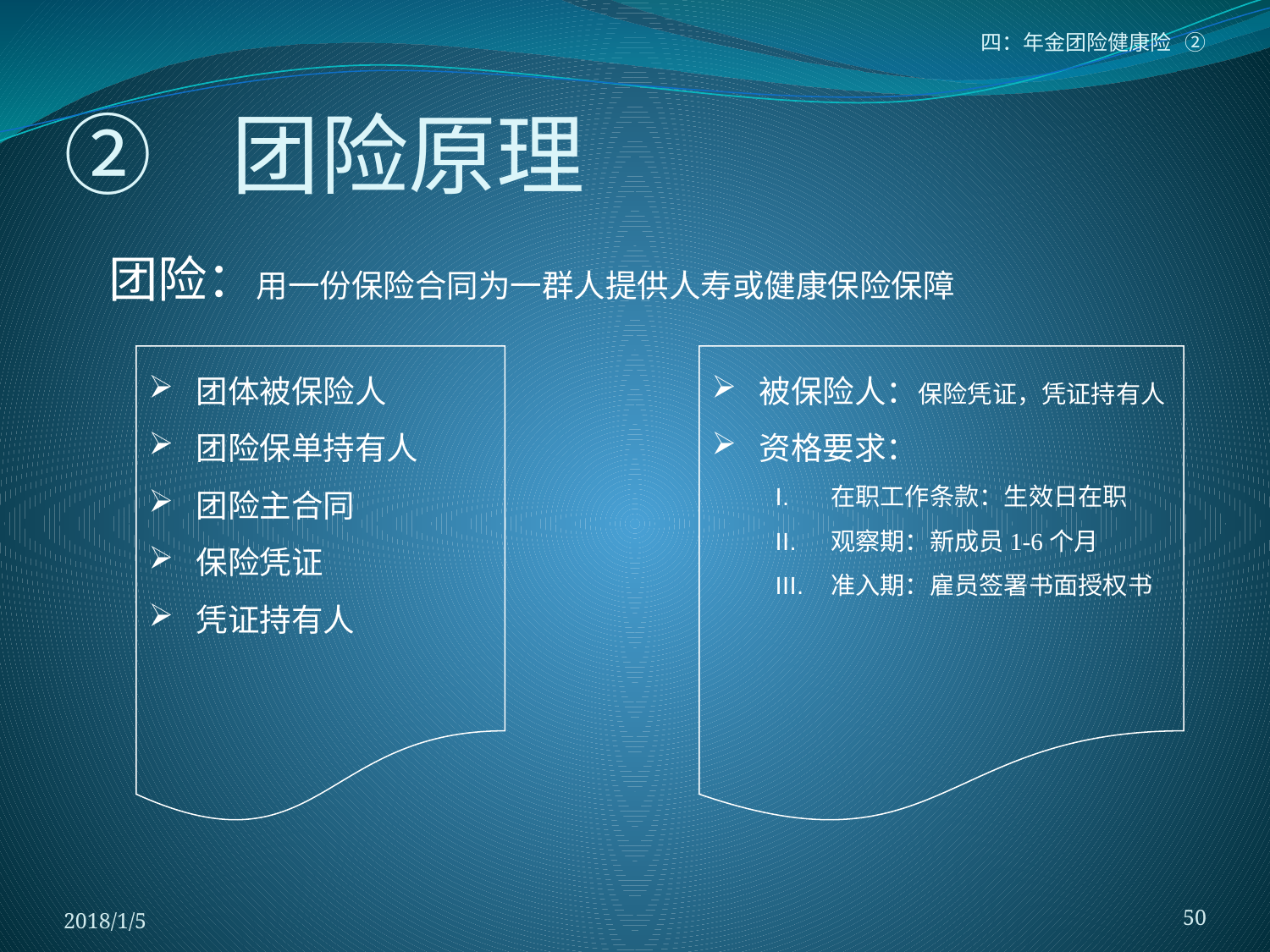

四：年金团险健康险   ②
# ②   团险原理
团险：用一份保险合同为一群人提供人寿或健康保险保障
团体被保险人
团险保单持有人
团险主合同
保险凭证
凭证持有人

被保险人：保险凭证，凭证持有人
资格要求：
在职工作条款：生效日在职
观察期：新成员1-6个月
准入期：雇员签署书面授权书
2018/1/5
50